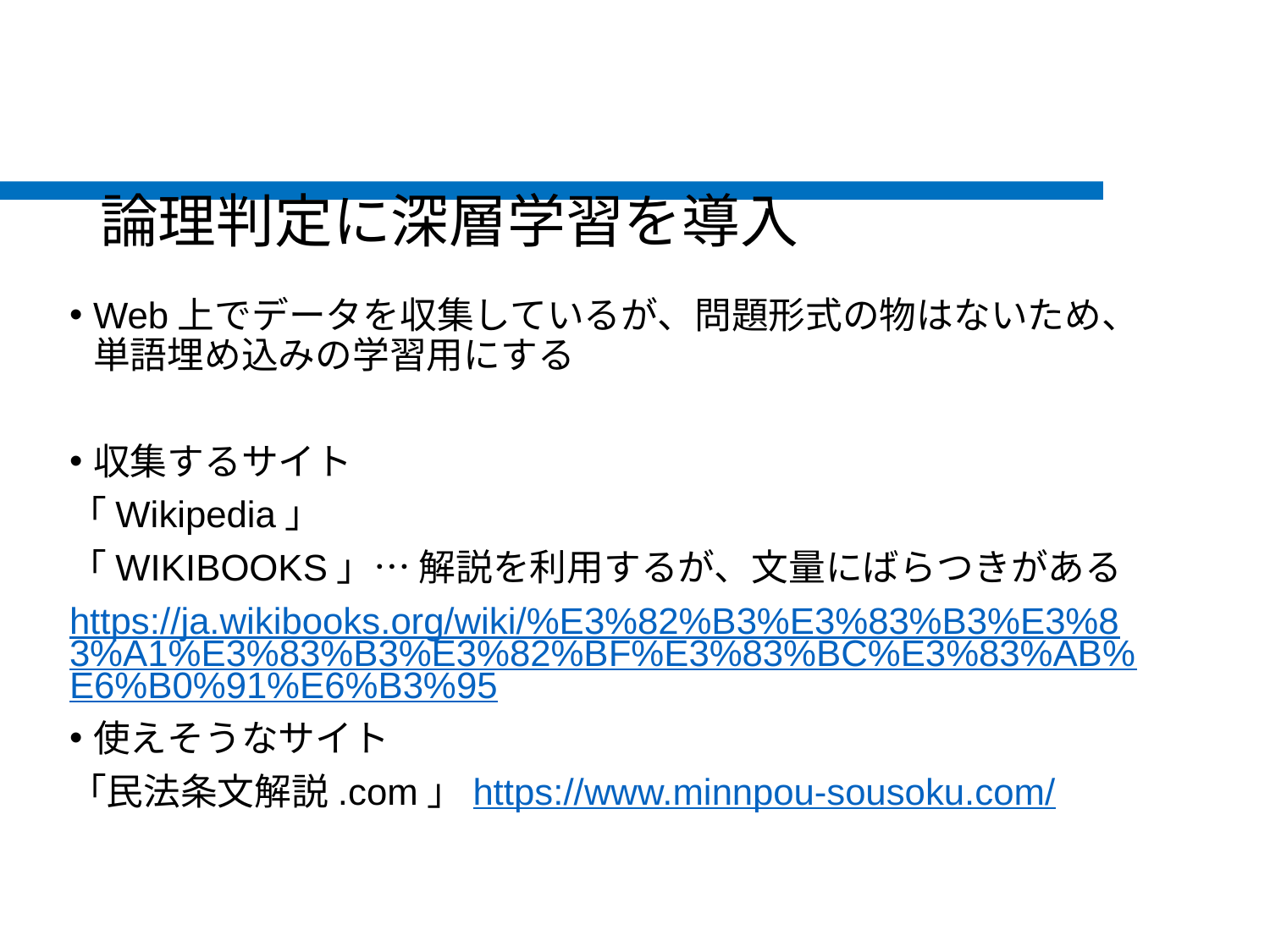

# 論理判定に深層学習を導入
Web上でデータを収集しているが、問題形式の物はないため、単語埋め込みの学習用にする

収集するサイト
「Wikipedia」
「WIKIBOOKS」… 解説を利用するが、文量にばらつきがある
https://ja.wikibooks.org/wiki/%E3%82%B3%E3%83%B3%E3%83%A1%E3%83%B3%E3%82%BF%E3%83%BC%E3%83%AB%E6%B0%91%E6%B3%95
使えそうなサイト
「民法条文解説.com」https://www.minnpou-sousoku.com/